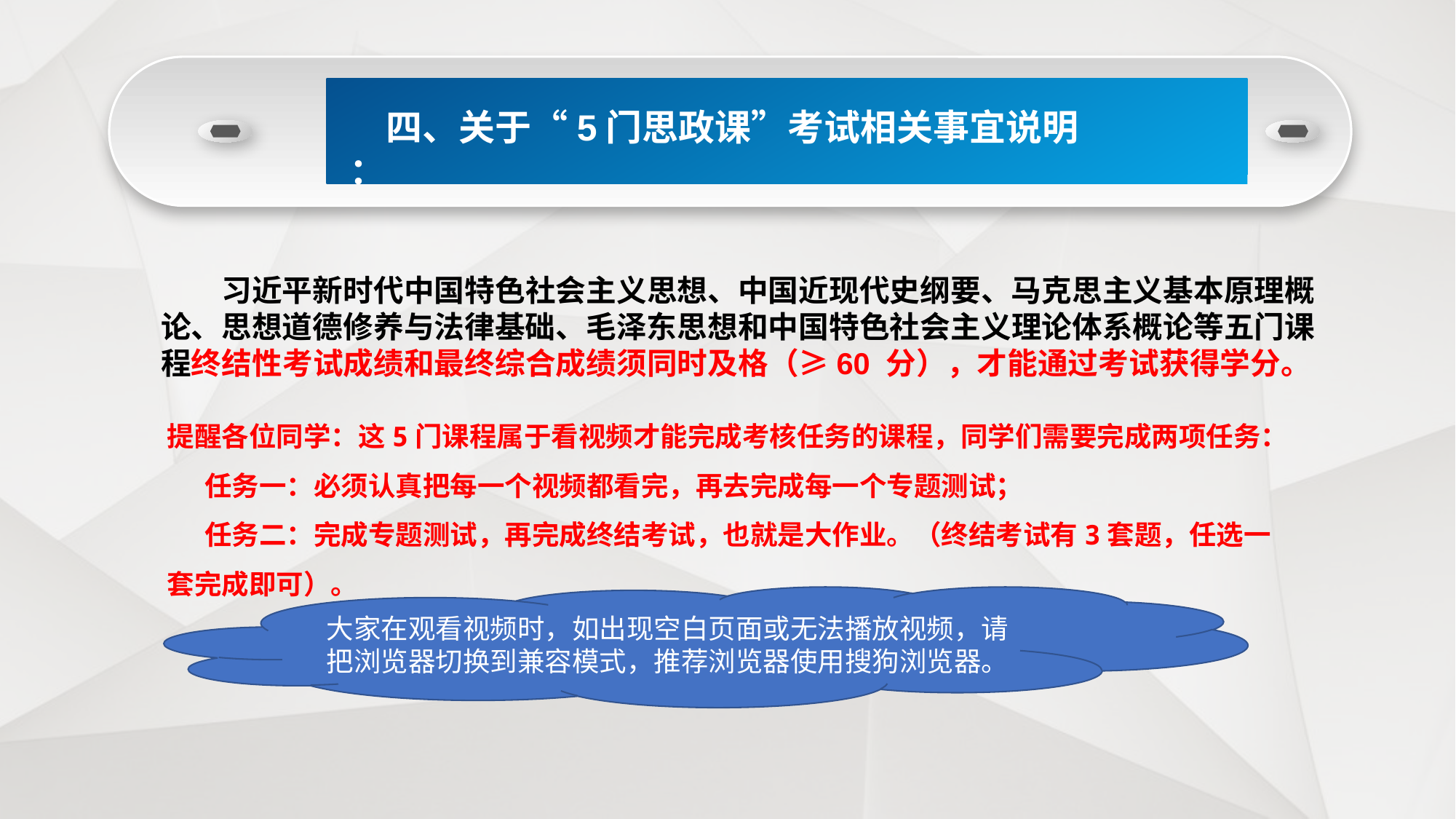

四、关于“5门思政课”考试相关事宜说明
：

　　习近平新时代中国特色社会主义思想、中国近现代史纲要、马克思主义基本原理概论、思想道德修养与法律基础、毛泽东思想和中国特色社会主义理论体系概论等五门课程终结性考试成绩和最终综合成绩须同时及格（≥60 分），才能通过考试获得学分。
提醒各位同学：这5门课程属于看视频才能完成考核任务的课程，同学们需要完成两项任务：
     任务一：必须认真把每一个视频都看完，再去完成每一个专题测试；
     任务二：完成专题测试，再完成终结考试，也就是大作业。（终结考试有3套题，任选一套完成即可）。
大家在观看视频时，如出现空白页面或无法播放视频，请把浏览器切换到兼容模式，推荐浏览器使用搜狗浏览器。